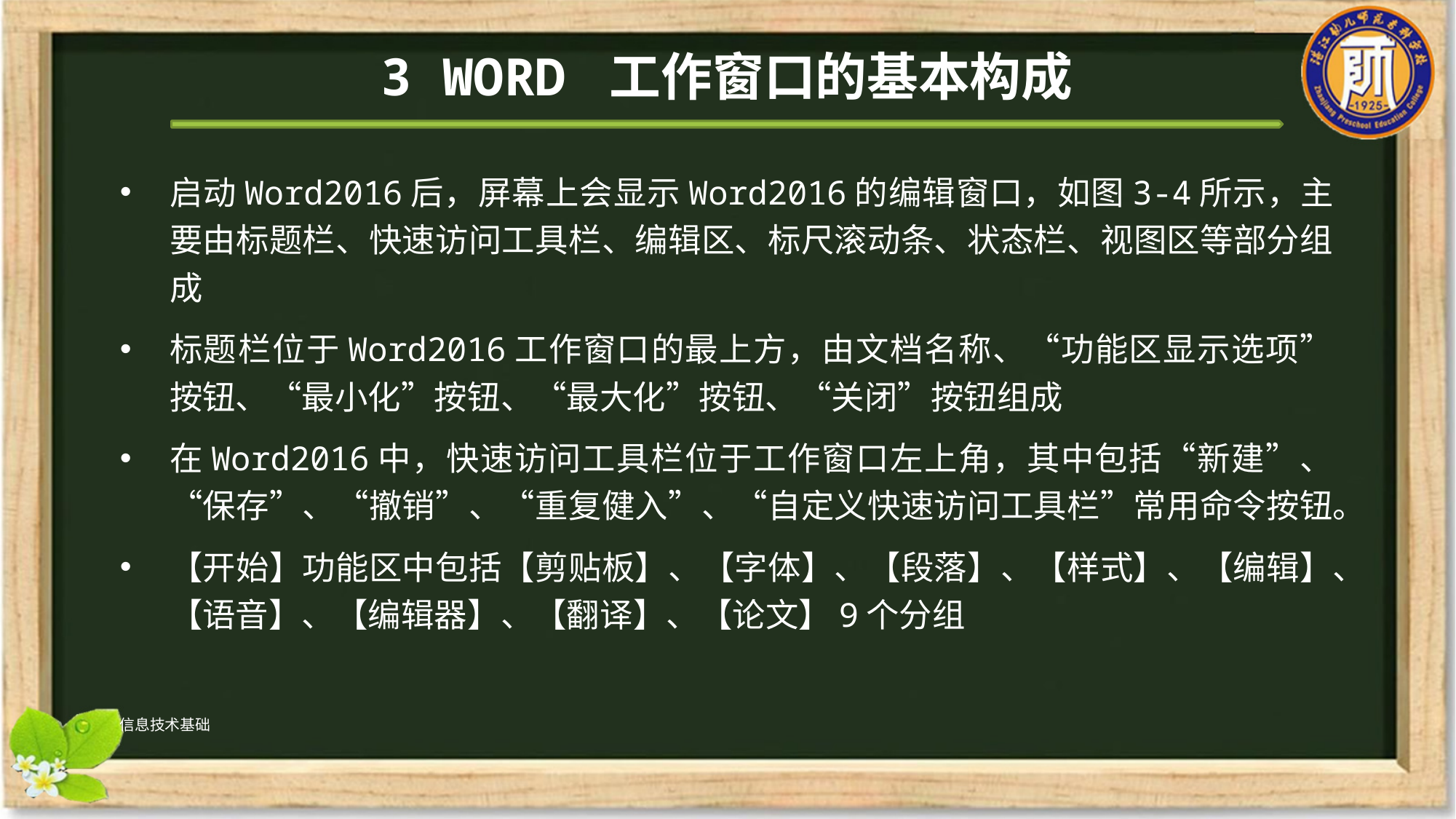

# 3 Word 工作窗口的基本构成
启动Word2016后，屏幕上会显示Word2016的编辑窗口，如图3-4所示，主要由标题栏、快速访问工具栏、编辑区、标尺滚动条、状态栏、视图区等部分组成
标题栏位于Word2016工作窗口的最上方，由文档名称、“功能区显示选项”按钮、“最小化”按钮、“最大化”按钮、“关闭”按钮组成
在Word2016中，快速访问工具栏位于工作窗口左上角，其中包括“新建”、“保存”、“撤销”、“重复健入”、“自定义快速访问工具栏”常用命令按钮。
【开始】功能区中包括【剪贴板】、【字体】、【段落】、【样式】、【编辑】、【语音】、【编辑器】、【翻译】、【论文】9个分组
信息技术基础